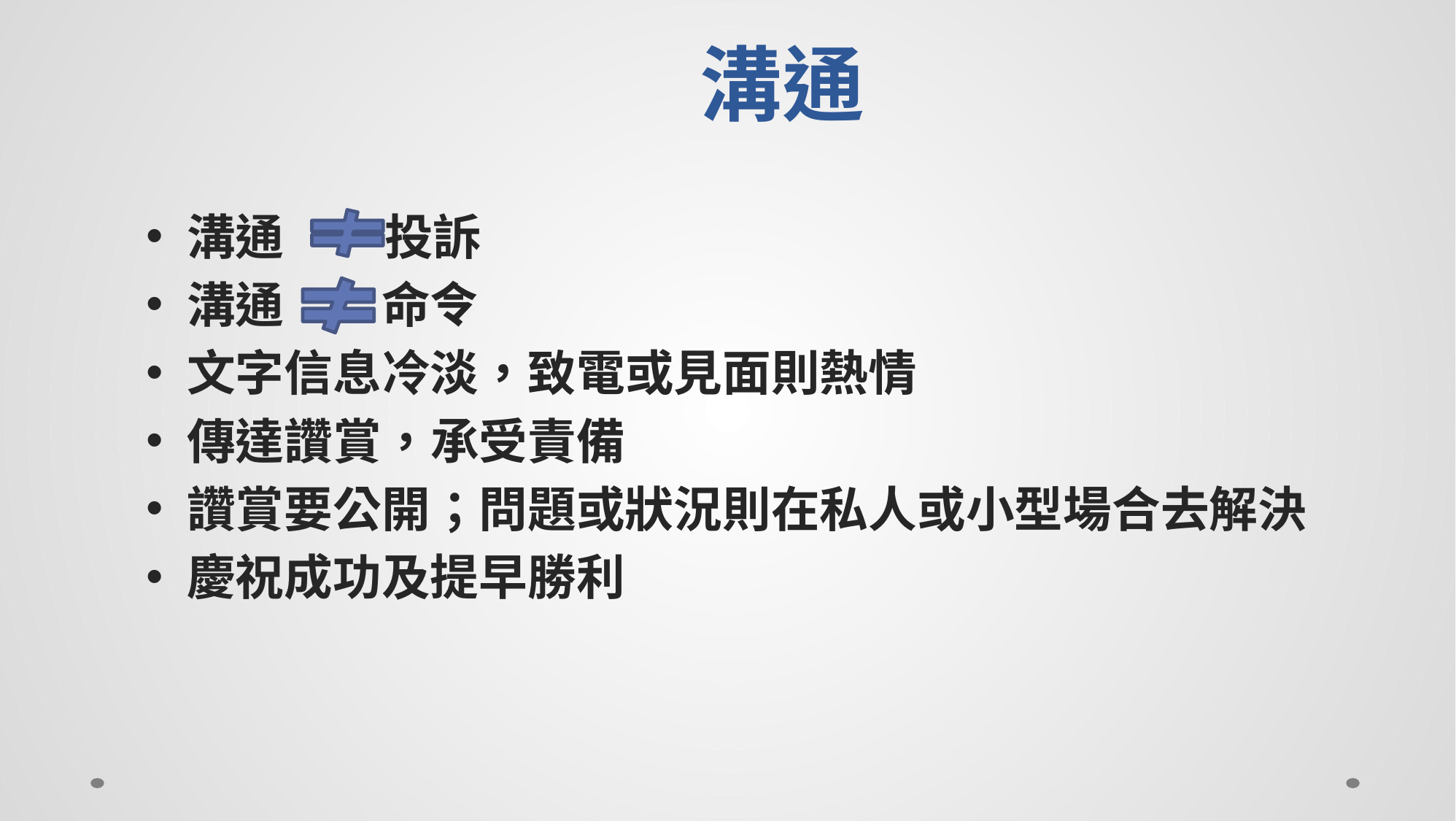

# 溝通
溝通         投訴
溝通　　命令
文字信息冷淡，致電或見面則熱情
傳達讚賞，承受責備
讚賞要公開；問題或狀況則在私人或小型場合去解決
慶祝成功及提早勝利